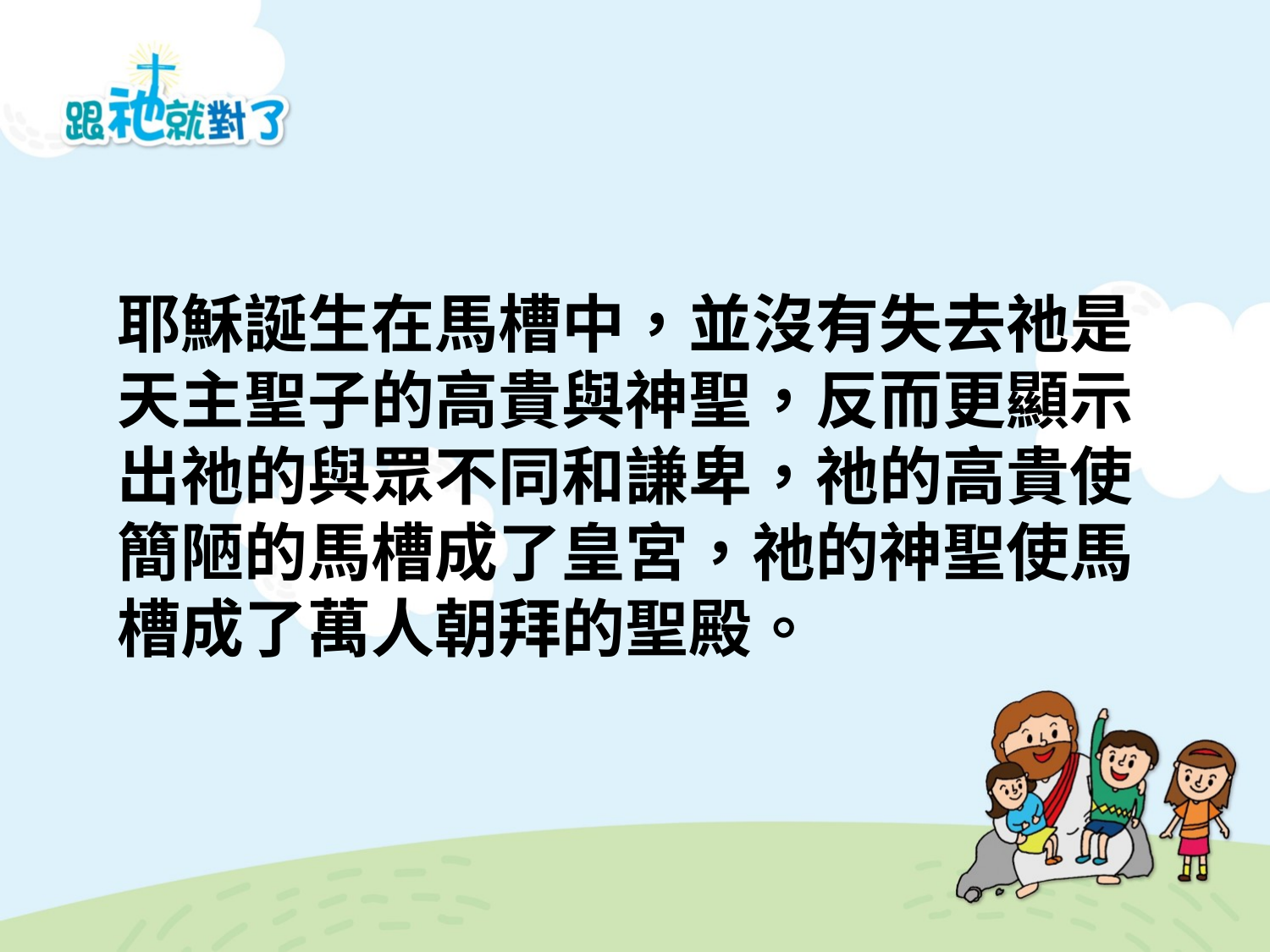

耶穌誕生在馬槽中，並沒有失去祂是天主聖子的高貴與神聖，反而更顯示出祂的與眾不同和謙卑，祂的高貴使簡陋的馬槽成了皇宮，祂的神聖使馬槽成了萬人朝拜的聖殿。